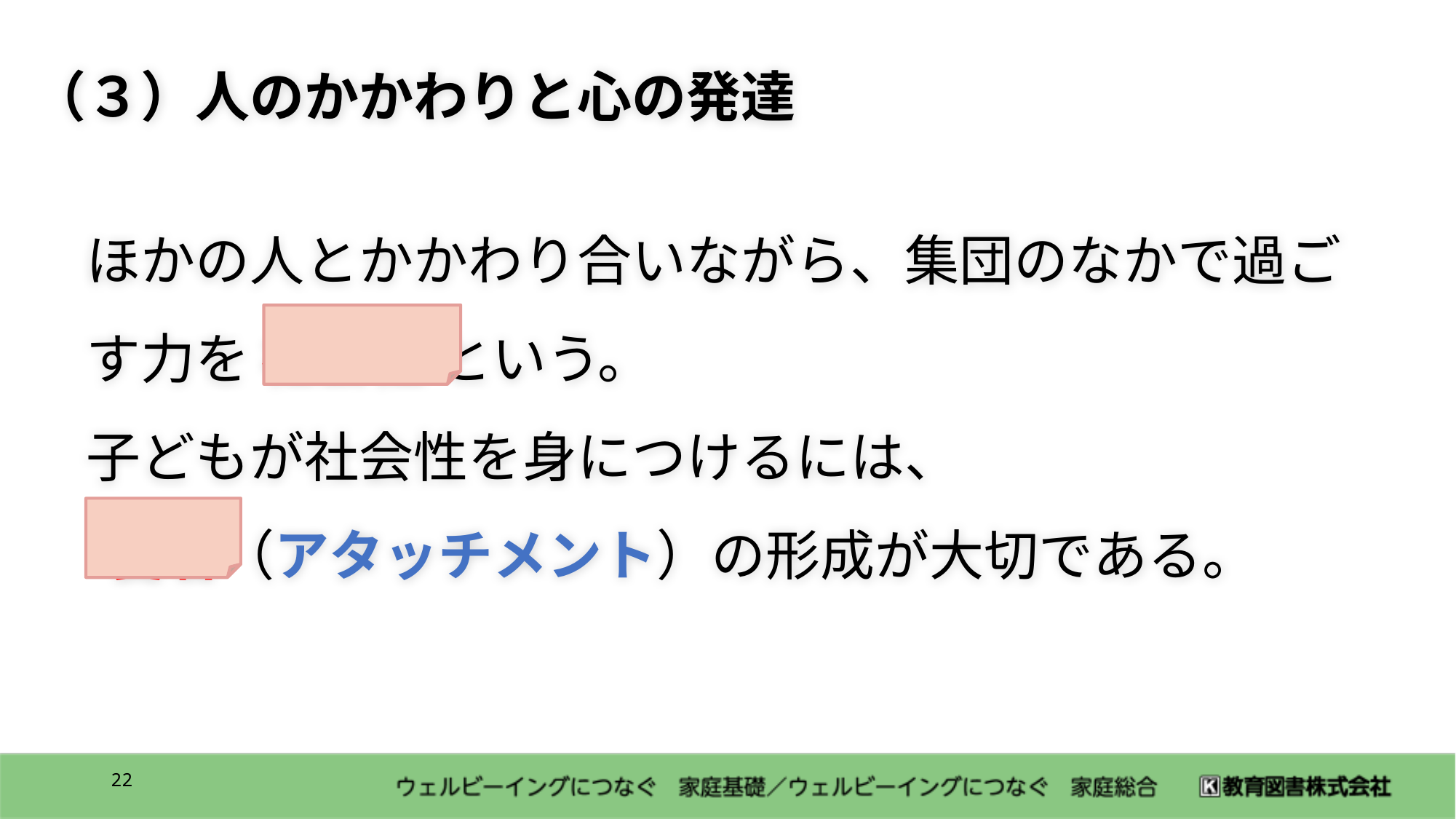

（３）人のかかわりと心の発達
ほかの人とかかわり合いながら、集団のなかで過ごす力を 社会性 という。
子どもが社会性を身につけるには、
 愛着（アタッチメント）の形成が大切である。

22